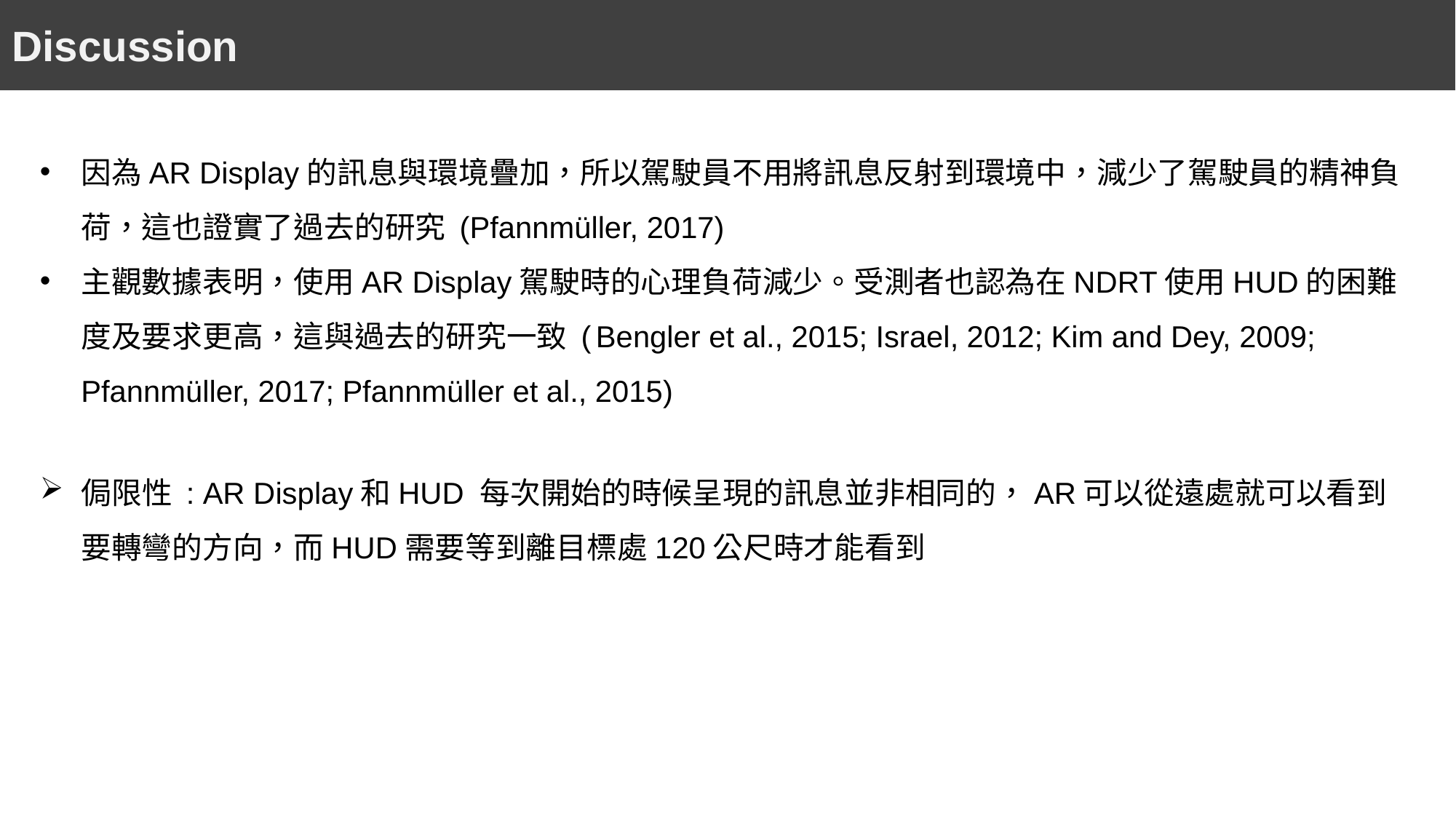

Discussion
因為AR Display的訊息與環境疊加，所以駕駛員不用將訊息反射到環境中，減少了駕駛員的精神負荷，這也證實了過去的研究 (Pfannmüller, 2017)
主觀數據表明，使用AR Display駕駛時的心理負荷減少。受測者也認為在NDRT使用HUD的困難度及要求更高，這與過去的研究一致 (Bengler et al., 2015; Israel, 2012; Kim and Dey, 2009; Pfannmüller, 2017; Pfannmüller et al., 2015)
侷限性 : AR Display和HUD 每次開始的時候呈現的訊息並非相同的，AR可以從遠處就可以看到要轉彎的方向，而HUD需要等到離目標處120公尺時才能看到